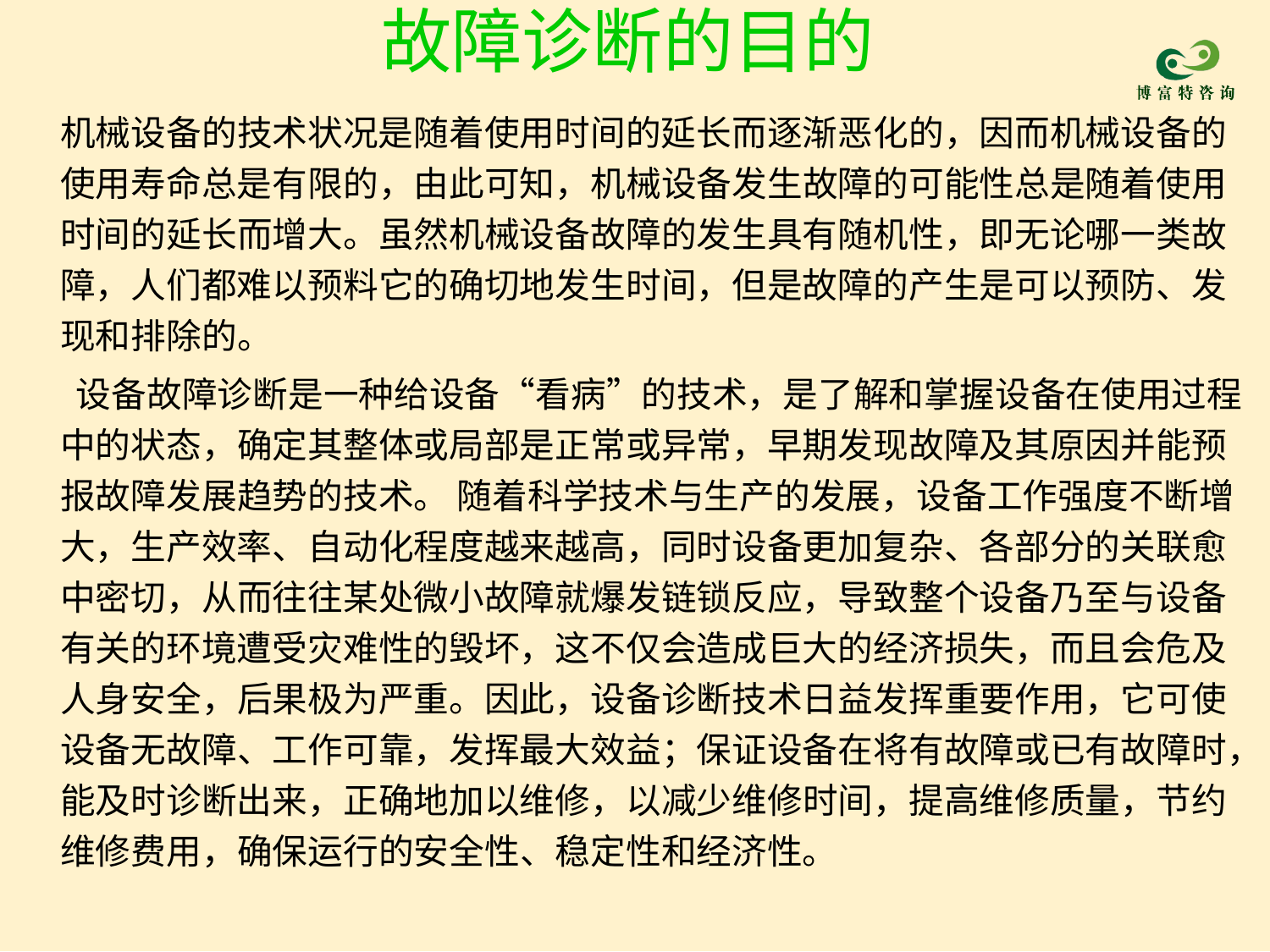

# 故障诊断的目的
     机械设备的技术状况是随着使用时间的延长而逐渐恶化的，因而机械设备的使用寿命总是有限的，由此可知，机械设备发生故障的可能性总是随着使用时间的延长而增大。虽然机械设备故障的发生具有随机性，即无论哪一类故障，人们都难以预料它的确切地发生时间，但是故障的产生是可以预防、发现和排除的。
       设备故障诊断是一种给设备“看病”的技术，是了解和掌握设备在使用过程中的状态，确定其整体或局部是正常或异常，早期发现故障及其原因并能预报故障发展趋势的技术。 随着科学技术与生产的发展，设备工作强度不断增大，生产效率、自动化程度越来越高，同时设备更加复杂、各部分的关联愈中密切，从而往往某处微小故障就爆发链锁反应，导致整个设备乃至与设备有关的环境遭受灾难性的毁坏，这不仅会造成巨大的经济损失，而且会危及人身安全，后果极为严重。因此，设备诊断技术日益发挥重要作用，它可使设备无故障、工作可靠，发挥最大效益；保证设备在将有故障或已有故障时，能及时诊断出来，正确地加以维修，以减少维修时间，提高维修质量，节约维修费用，确保运行的安全性、稳定性和经济性。

36